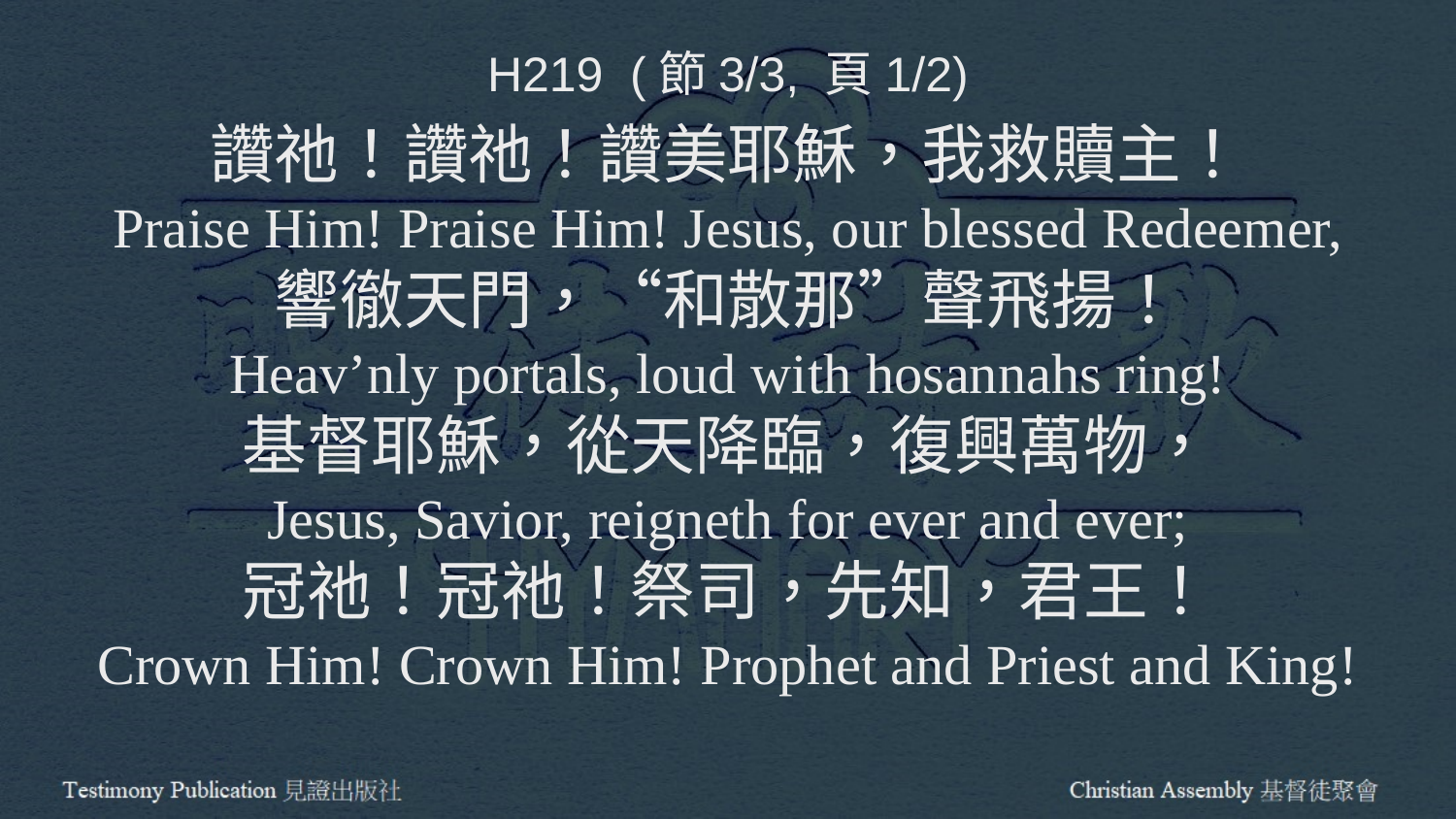

H219  (節3/3, 頁1/2)
讚祂！讚祂！讚美耶穌，我救贖主！
Praise Him! Praise Him! Jesus, our blessed Redeemer,
響徹天門，“和散那”聲飛揚！
Heav’nly portals, loud with hosannahs ring!
基督耶穌，從天降臨，復興萬物，
Jesus, Savior, reigneth for ever and ever;
冠祂！冠祂！祭司，先知，君王！
Crown Him! Crown Him! Prophet and Priest and King!